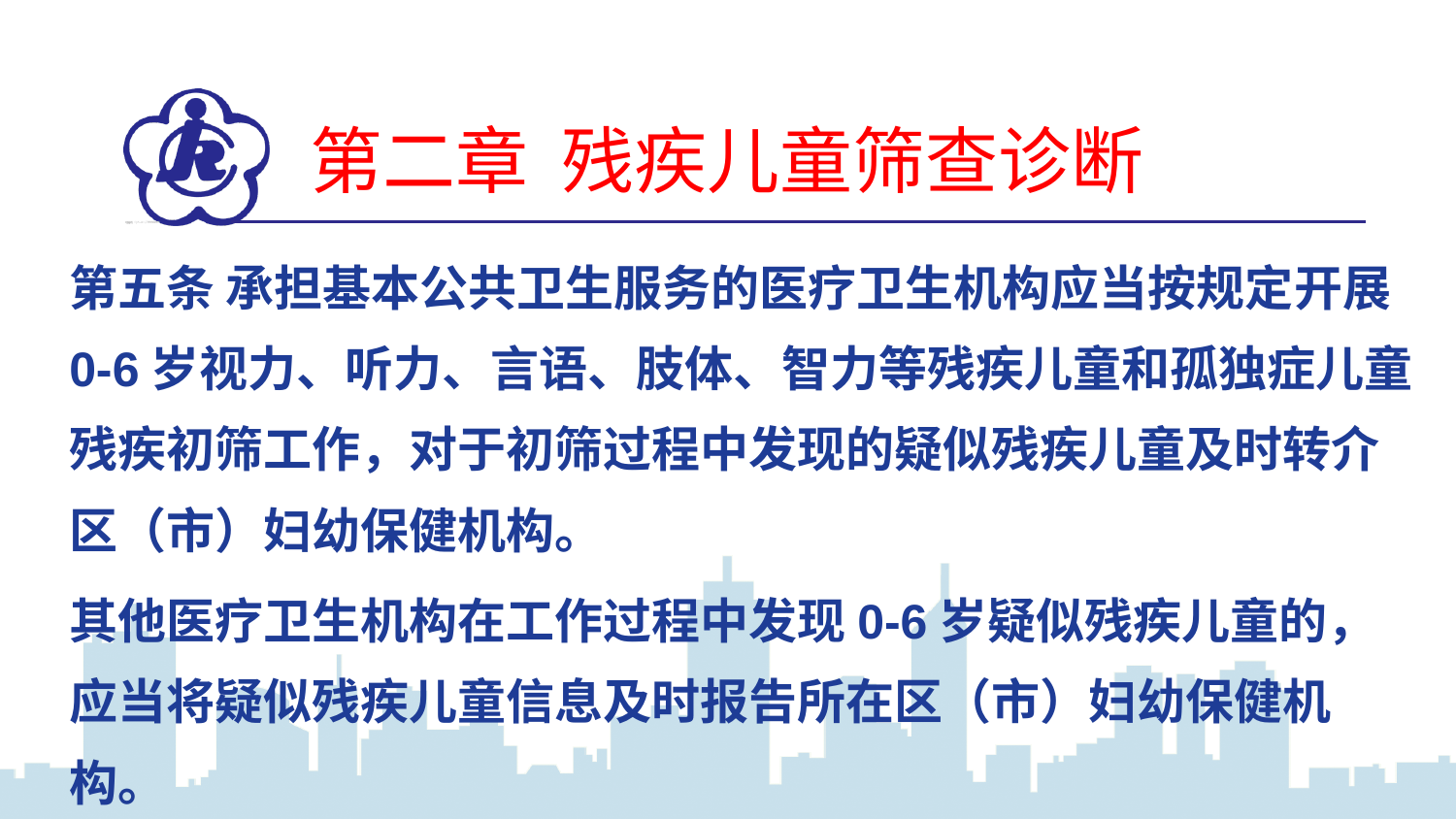

第二章  残疾儿童筛查诊断
第五条 承担基本公共卫生服务的医疗卫生机构应当按规定开展0-6岁视力、听力、言语、肢体、智力等残疾儿童和孤独症儿童残疾初筛工作，对于初筛过程中发现的疑似残疾儿童及时转介区（市）妇幼保健机构。
其他医疗卫生机构在工作过程中发现0-6岁疑似残疾儿童的，应当将疑似残疾儿童信息及时报告所在区（市）妇幼保健机构。